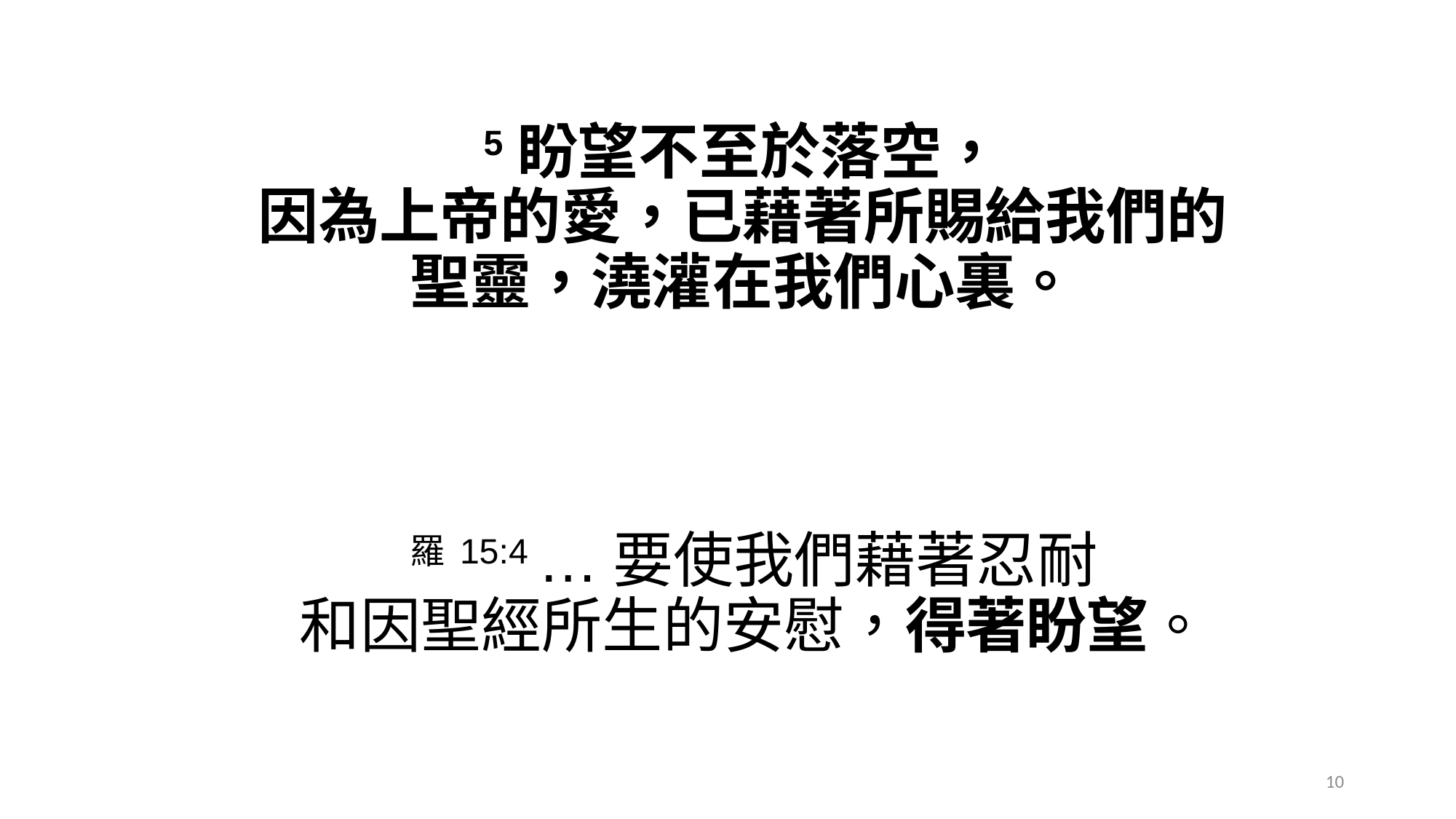

5盼望不至於落空，
因為上帝的愛，已藉著所賜給我們的聖靈，澆灌在我們心裏。
羅15:4 …要使我們藉著忍耐
和因聖經所生的安慰，得著盼望。
10